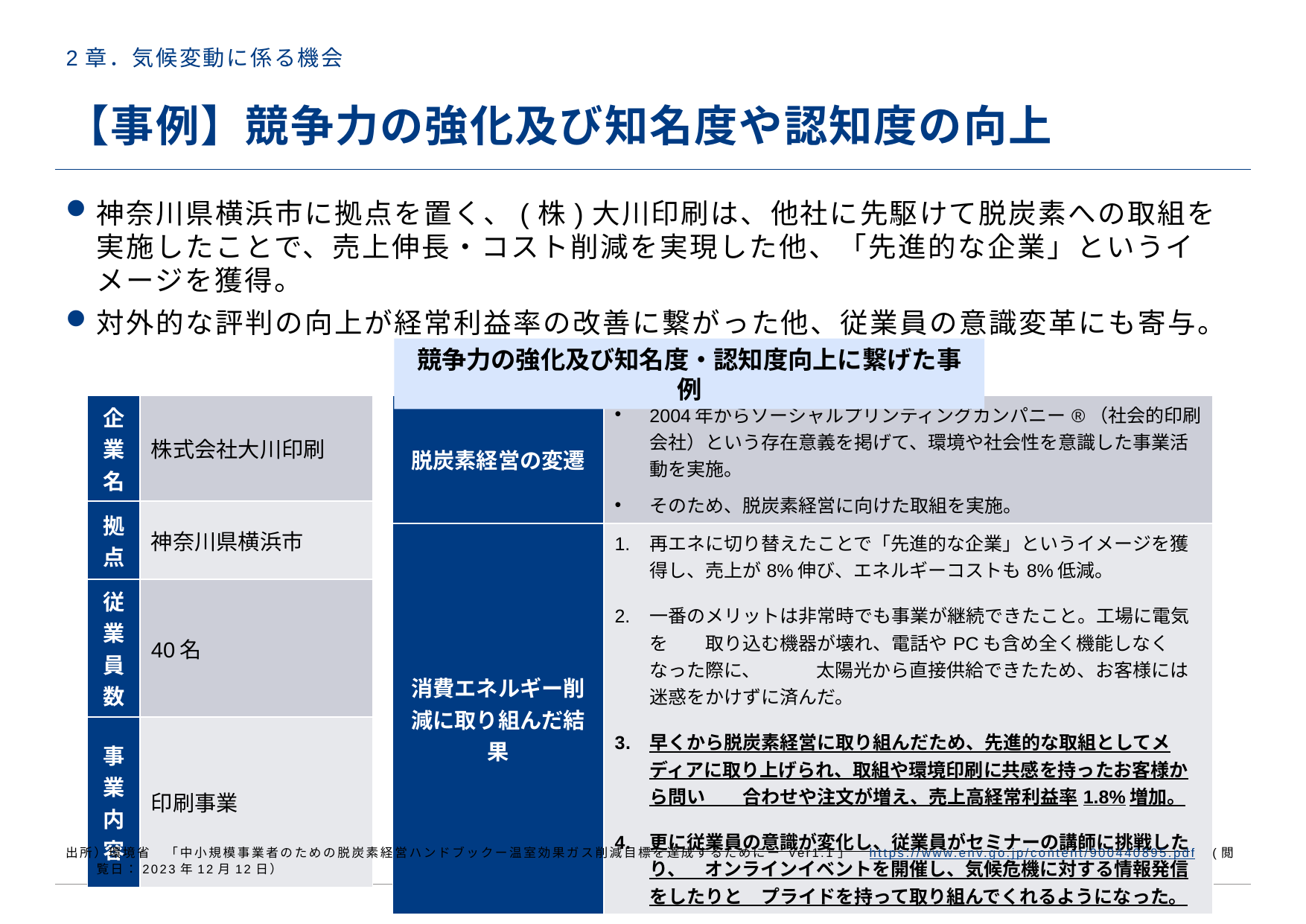

# 2章．気候変動に係る機会
【事例】競争力の強化及び知名度や認知度の向上
神奈川県横浜市に拠点を置く、(株)大川印刷は、他社に先駆けて脱炭素への取組を実施したことで、売上伸長・コスト削減を実現した他、「先進的な企業」というイメージを獲得。
対外的な評判の向上が経常利益率の改善に繋がった他、従業員の意識変革にも寄与。
競争力の強化及び知名度・認知度向上に繋げた事例
| 脱炭素経営の変遷 | 2004年からソーシャルプリンティングカンパニー®（社会的印刷会社）という存在意義を掲げて、環境や社会性を意識した事業活動を実施。 そのため、脱炭素経営に向けた取組を実施。 |
| --- | --- |
| 消費エネルギー削減に取り組んだ結果 | 再エネに切り替えたことで「先進的な企業」というイメージを獲得し、売上が8%伸び、エネルギーコストも8%低減。 一番のメリットは非常時でも事業が継続できたこと。工場に電気を　　取り込む機器が壊れ、電話やPCも含め全く機能しなくなった際に、　　　太陽光から直接供給できたため、お客様には迷惑をかけずに済んだ。 早くから脱炭素経営に取り組んだため、先進的な取組としてメディアに取り上げられ、取組や環境印刷に共感を持ったお客様から問い　　合わせや注文が増え、売上高経常利益率1.8%増加。 更に従業員の意識が変化し、従業員がセミナーの講師に挑戦したり、　オンラインイベントを開催し、気候危機に対する情報発信をしたりと　プライドを持って取り組んでくれるようになった。 |
| 企業名 | 株式会社大川印刷 |
| --- | --- |
| 拠点 | 神奈川県横浜市 |
| 従業員数 | 40名 |
| 事業内容 | 印刷事業 |
出所）環境省　「中小規模事業者のための脱炭素経営ハンドブックー温室効果ガス削減目標を達成するためにー ver1.1」　https://www.env.go.jp/content/900440895.pdf　(閲覧日：2023年12月12日）